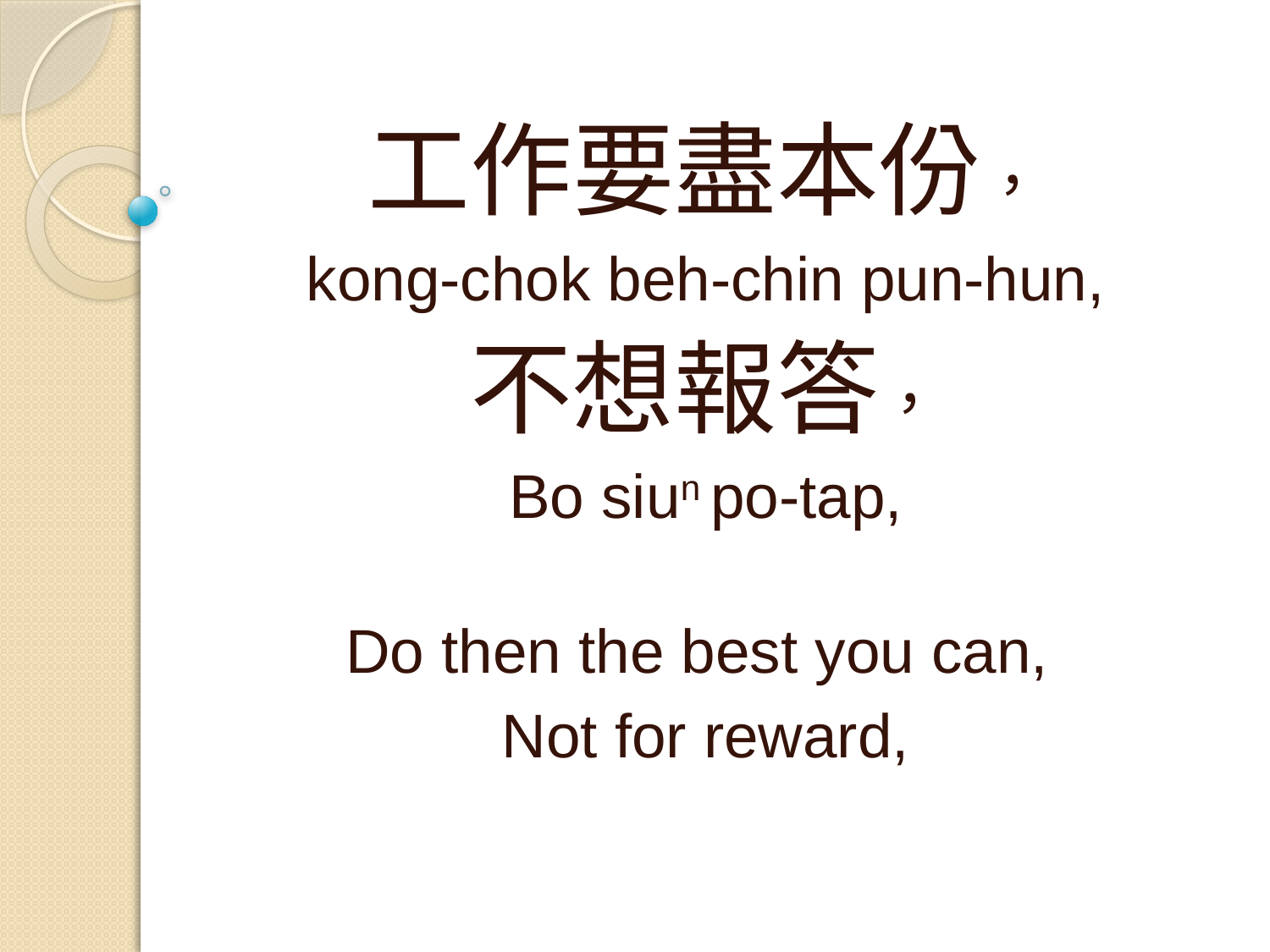

工作要盡本份，
kong-chok beh-chin pun-hun,
不想報答，
Bo siun po-tap,

Do then the best you can,
Not for reward,